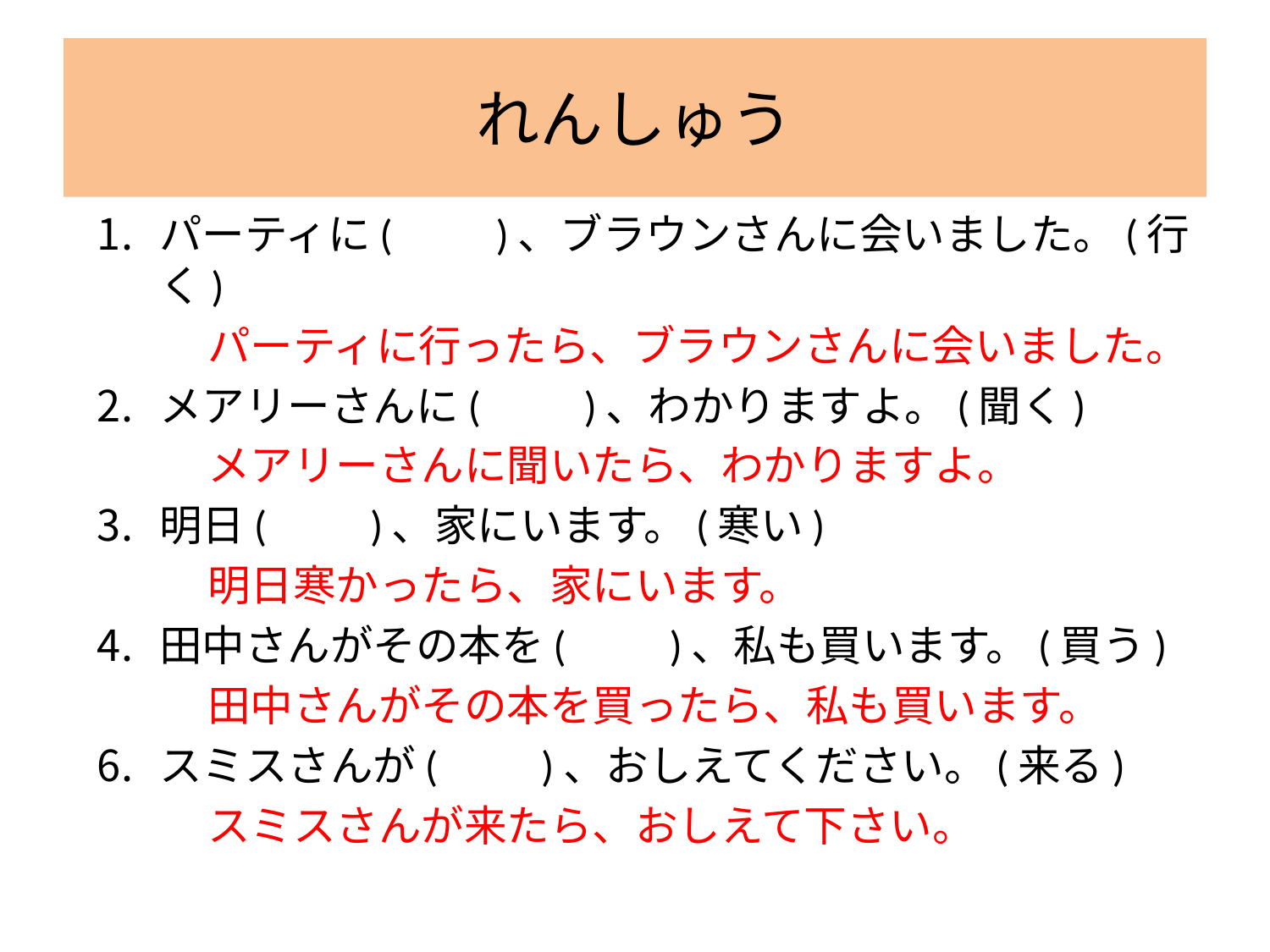

# れんしゅう
パーティに(　　)、ブラウンさんに会いました。(行く)
　　	パーティに行ったら、ブラウンさんに会いました。
メアリーさんに(　　)、わかりますよ。(聞く)
　　	メアリーさんに聞いたら、わかりますよ。
明日(　　)、家にいます。(寒い)
　　	明日寒かったら、家にいます。
田中さんがその本を(　　)、私も買います。(買う)
　　	田中さんがその本を買ったら、私も買います。
スミスさんが(　　)、おしえてください。(来る)
　　	スミスさんが来たら、おしえて下さい。